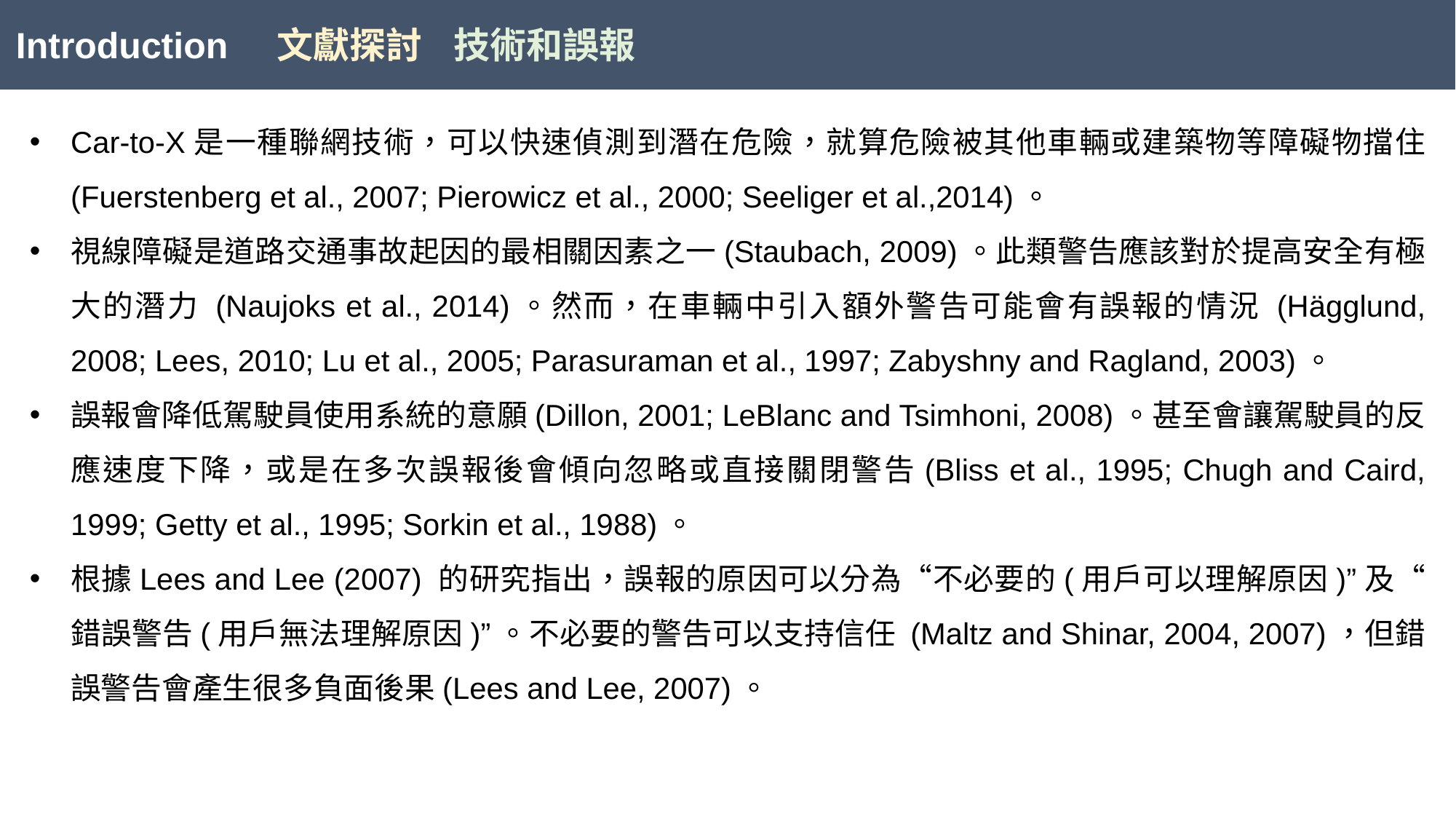

文獻探討
技術和誤報
Introduction
Car-to-X是一種聯網技術，可以快速偵測到潛在危險，就算危險被其他車輛或建築物等障礙物擋住 (Fuerstenberg et al., 2007; Pierowicz et al., 2000; Seeliger et al.,2014)。
視線障礙是道路交通事故起因的最相關因素之一(Staubach, 2009)。此類警告應該對於提高安全有極大的潛力 (Naujoks et al., 2014)。然而，在車輛中引入額外警告可能會有誤報的情況 (Hägglund, 2008; Lees, 2010; Lu et al., 2005; Parasuraman et al., 1997; Zabyshny and Ragland, 2003)。
誤報會降低駕駛員使用系統的意願(Dillon, 2001; LeBlanc and Tsimhoni, 2008)。甚至會讓駕駛員的反應速度下降，或是在多次誤報後會傾向忽略或直接關閉警告(Bliss et al., 1995; Chugh and Caird, 1999; Getty et al., 1995; Sorkin et al., 1988)。
根據Lees and Lee (2007) 的研究指出，誤報的原因可以分為“不必要的(用戶可以理解原因)”及“錯誤警告(用戶無法理解原因)”。不必要的警告可以支持信任 (Maltz and Shinar, 2004, 2007)，但錯誤警告會產生很多負面後果(Lees and Lee, 2007)。